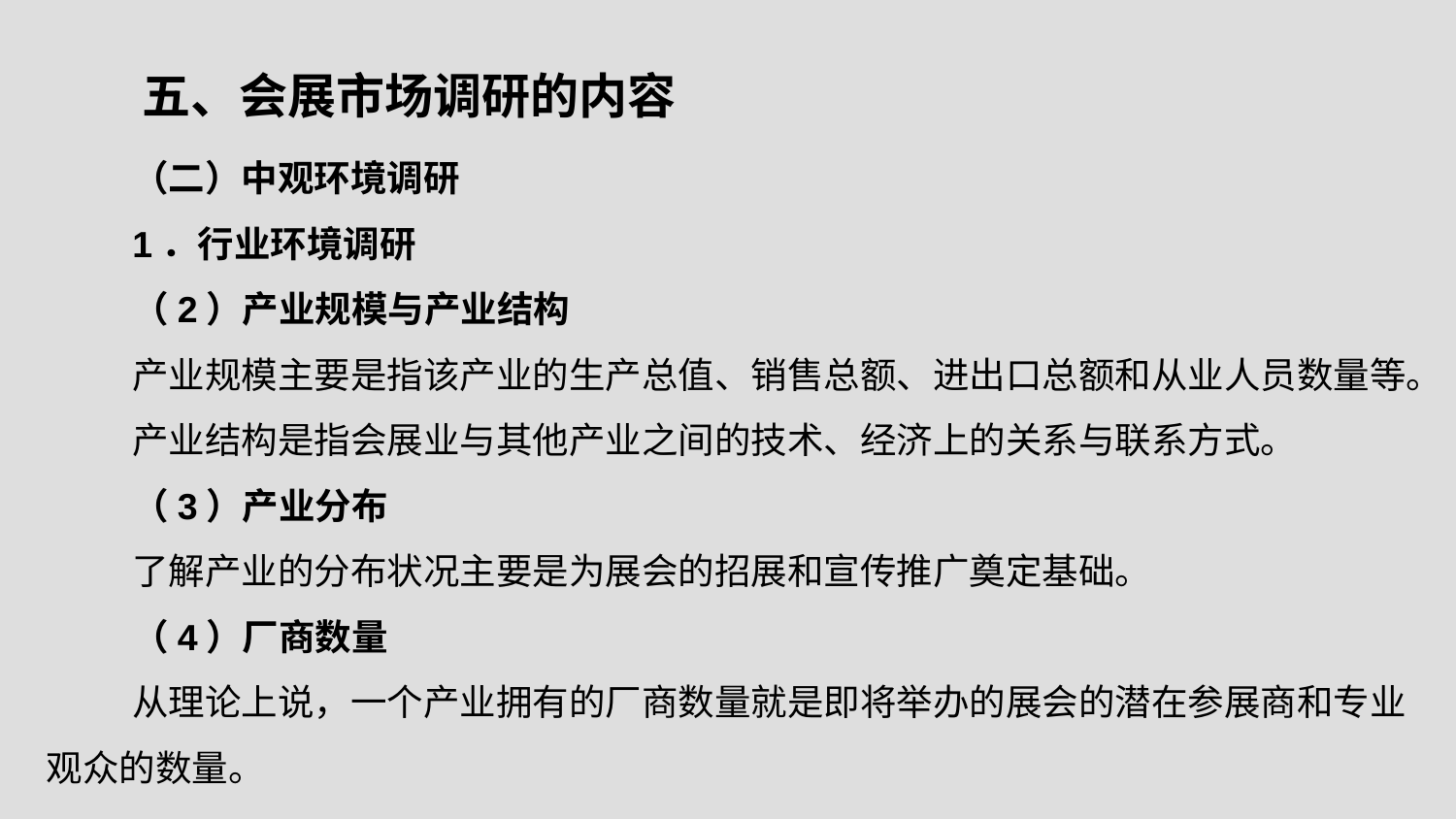

# 五、会展市场调研的内容
（二）中观环境调研
1．行业环境调研
（2）产业规模与产业结构
产业规模主要是指该产业的生产总值、销售总额、进出口总额和从业人员数量等。
产业结构是指会展业与其他产业之间的技术、经济上的关系与联系方式。
（3）产业分布
了解产业的分布状况主要是为展会的招展和宣传推广奠定基础。
（4）厂商数量
从理论上说，一个产业拥有的厂商数量就是即将举办的展会的潜在参展商和专业观众的数量。